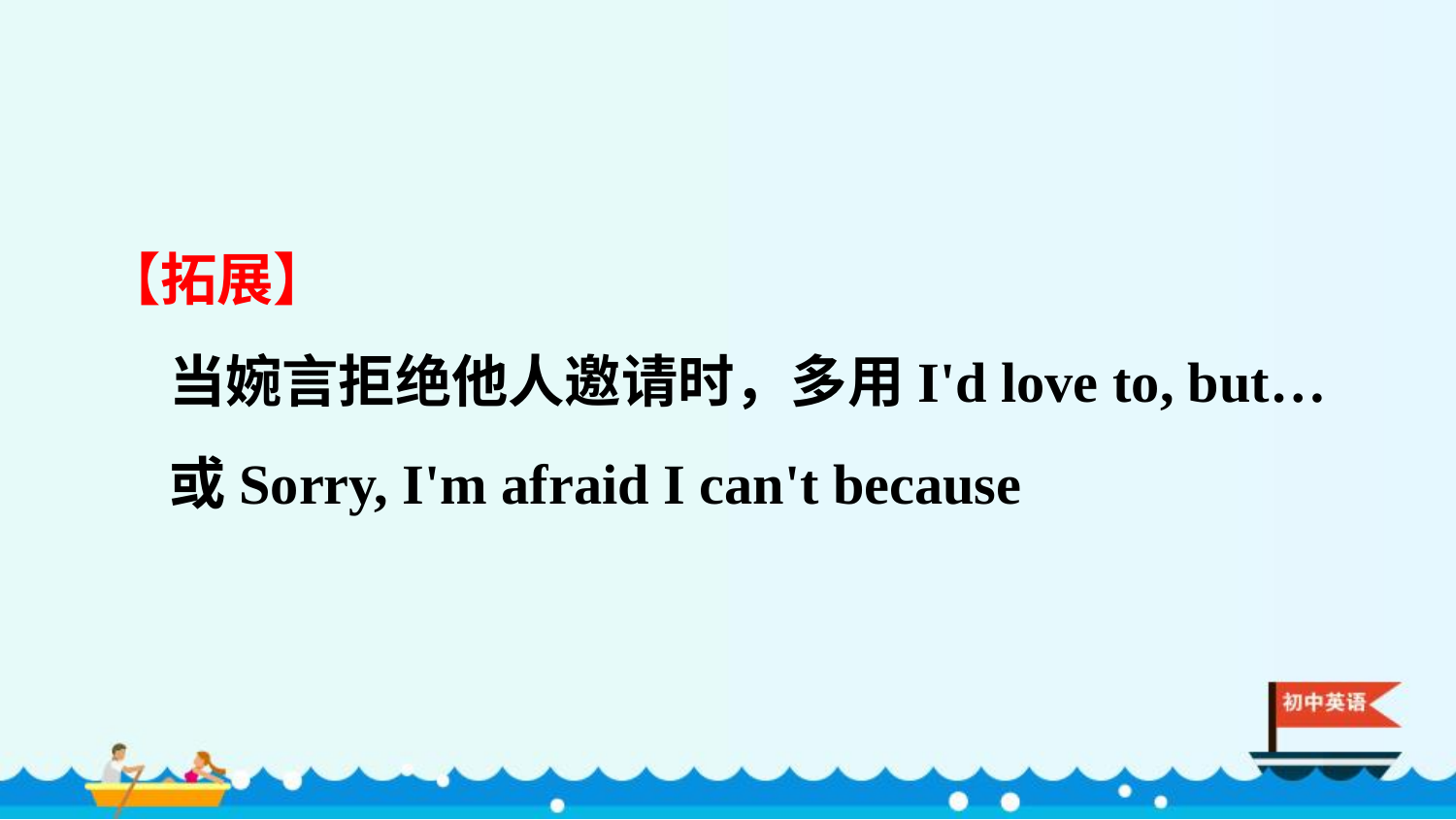

【拓展】
    当婉言拒绝他人邀请时，多用I'd love to, but…
    或Sorry, I'm afraid I can't because